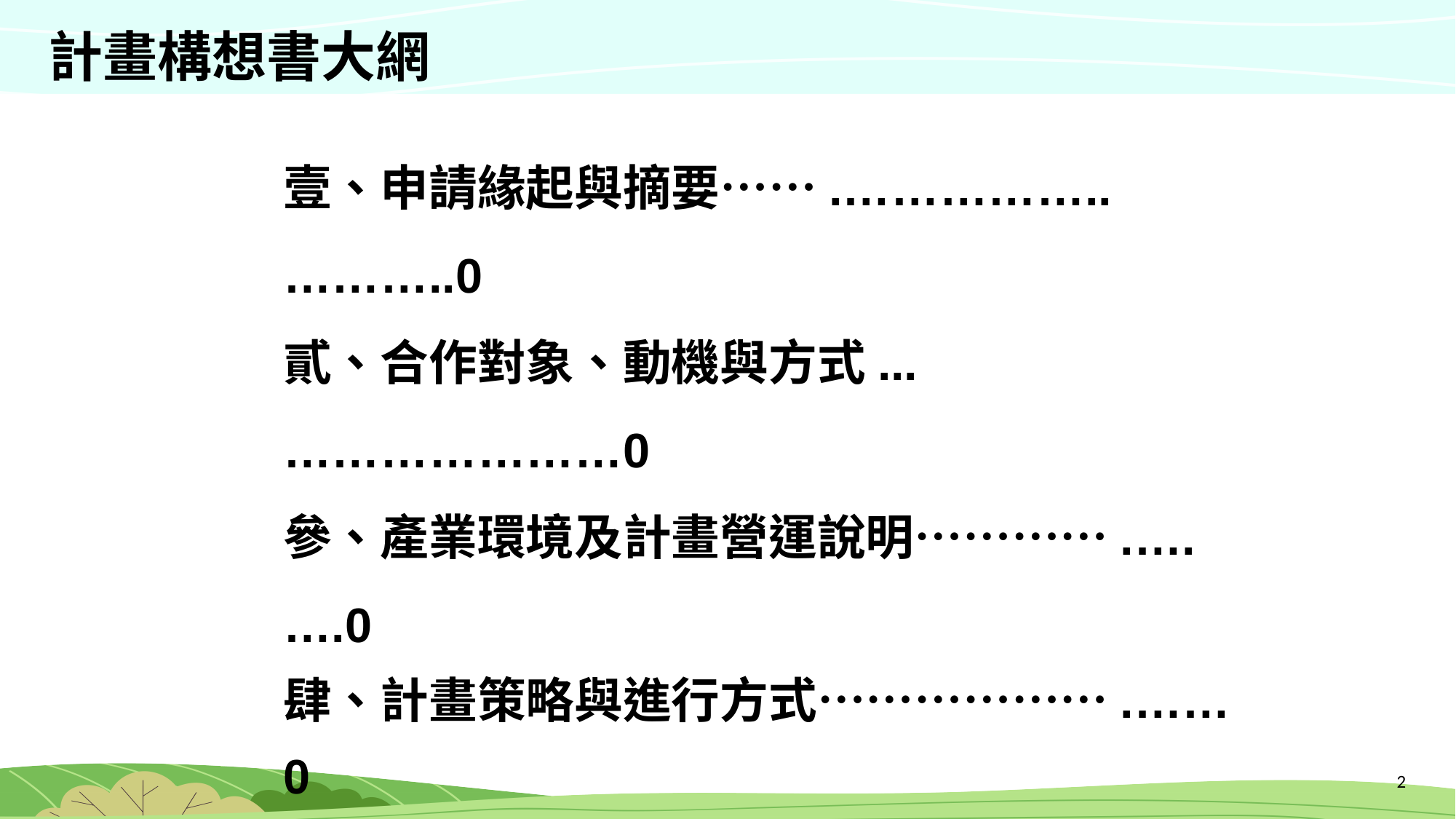

計畫構想書大網
壹、申請緣起與摘要…….……………..………..0
貳、合作對象、動機與方式...…………………0
參、產業環境及計畫營運說明………….….….0
肆、計畫策略與進行方式……………….……0
伍、查核點說明…………..…………………….0
陸、預期效益…………..………………………..0
柒、總經費預算編列…………..………………0
2